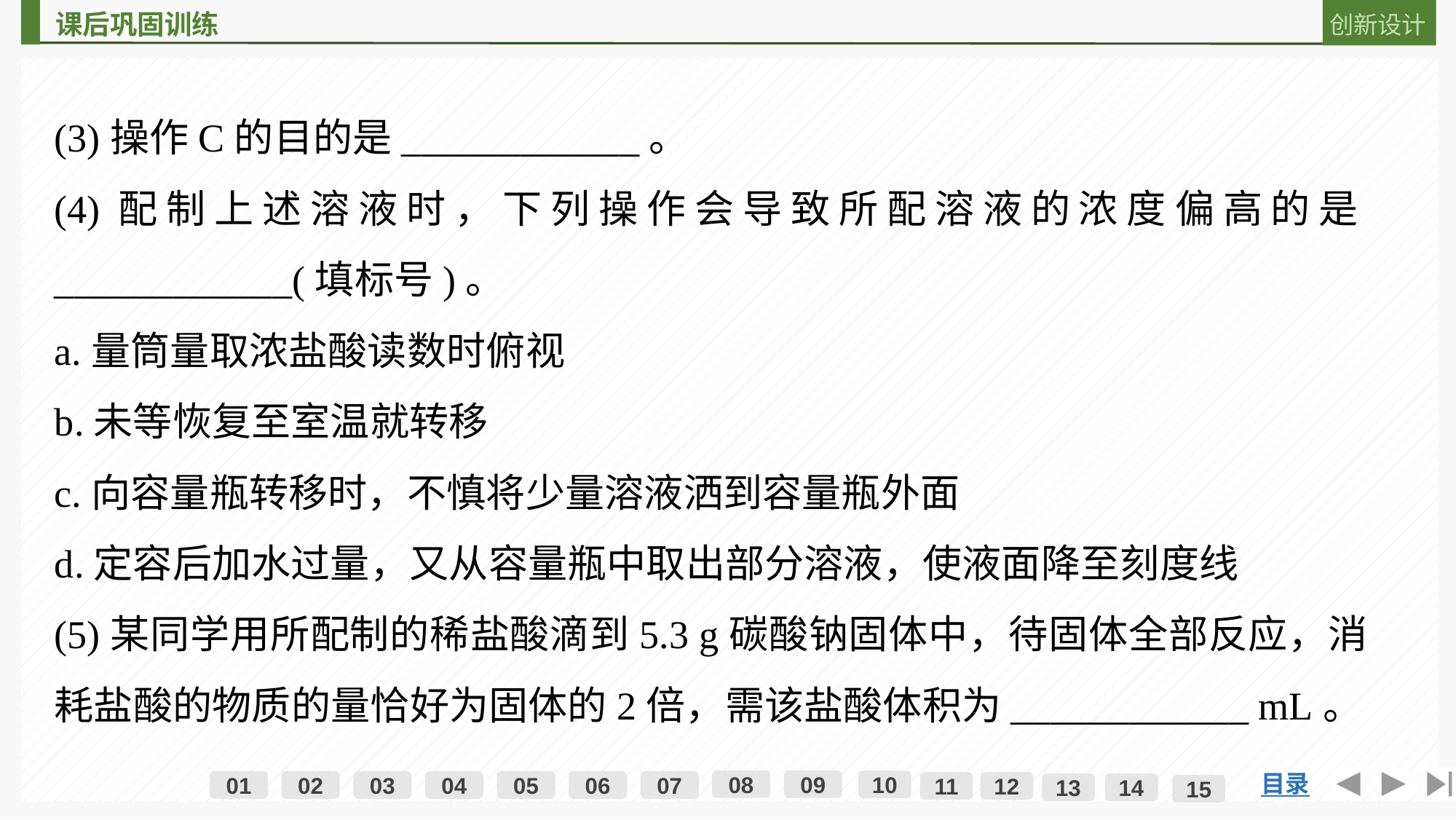

(3)操作C的目的是____________。
(4)配制上述溶液时，下列操作会导致所配溶液的浓度偏高的是____________(填标号)。
a.量筒量取浓盐酸读数时俯视
b.未等恢复至室温就转移
c.向容量瓶转移时，不慎将少量溶液洒到容量瓶外面
d.定容后加水过量，又从容量瓶中取出部分溶液，使液面降至刻度线
(5)某同学用所配制的稀盐酸滴到5.3 g碳酸钠固体中，待固体全部反应，消耗盐酸的物质的量恰好为固体的2倍，需该盐酸体积为____________ mL。